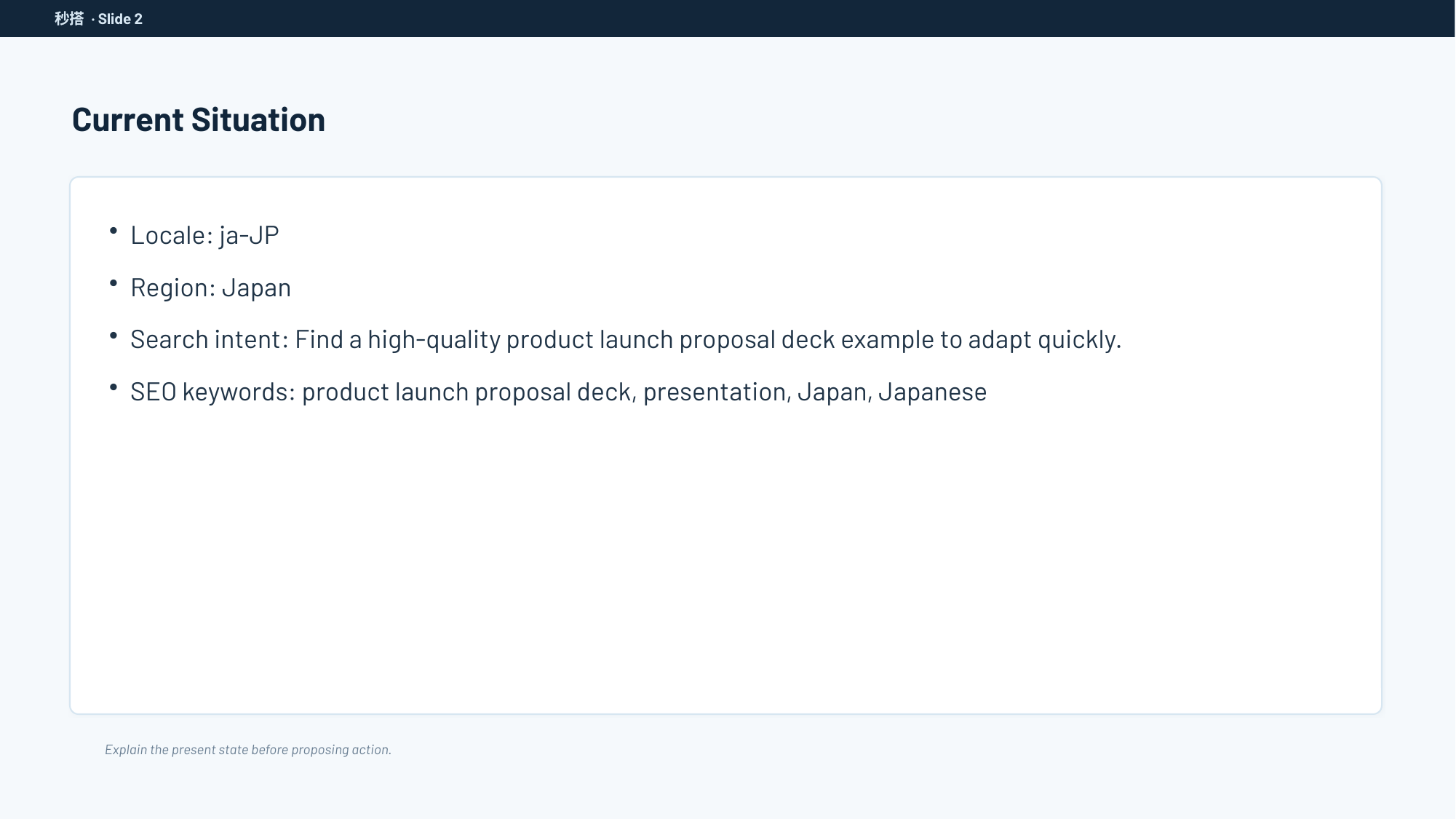

秒搭 · Slide 2
Current Situation

Locale: ja-JP
Region: Japan
Search intent: Find a high-quality product launch proposal deck example to adapt quickly.
SEO keywords: product launch proposal deck, presentation, Japan, Japanese
Explain the present state before proposing action.